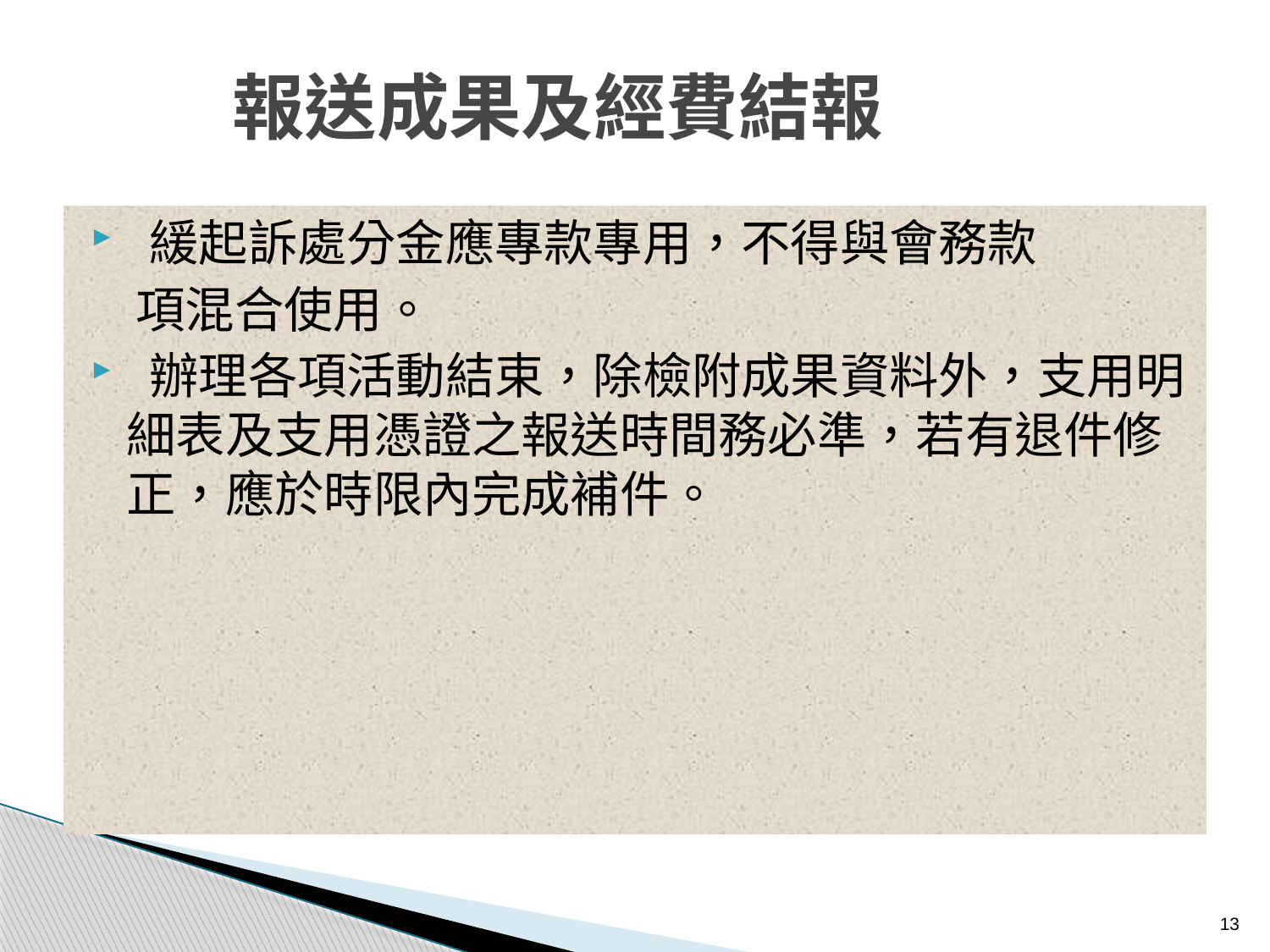

# 報送成果及經費結報
 緩起訴處分金應專款專用，不得與會務款
   項混合使用。
 辦理各項活動結束，除檢附成果資料外，支用明細表及支用憑證之報送時間務必準，若有退件修正，應於時限內完成補件。

13